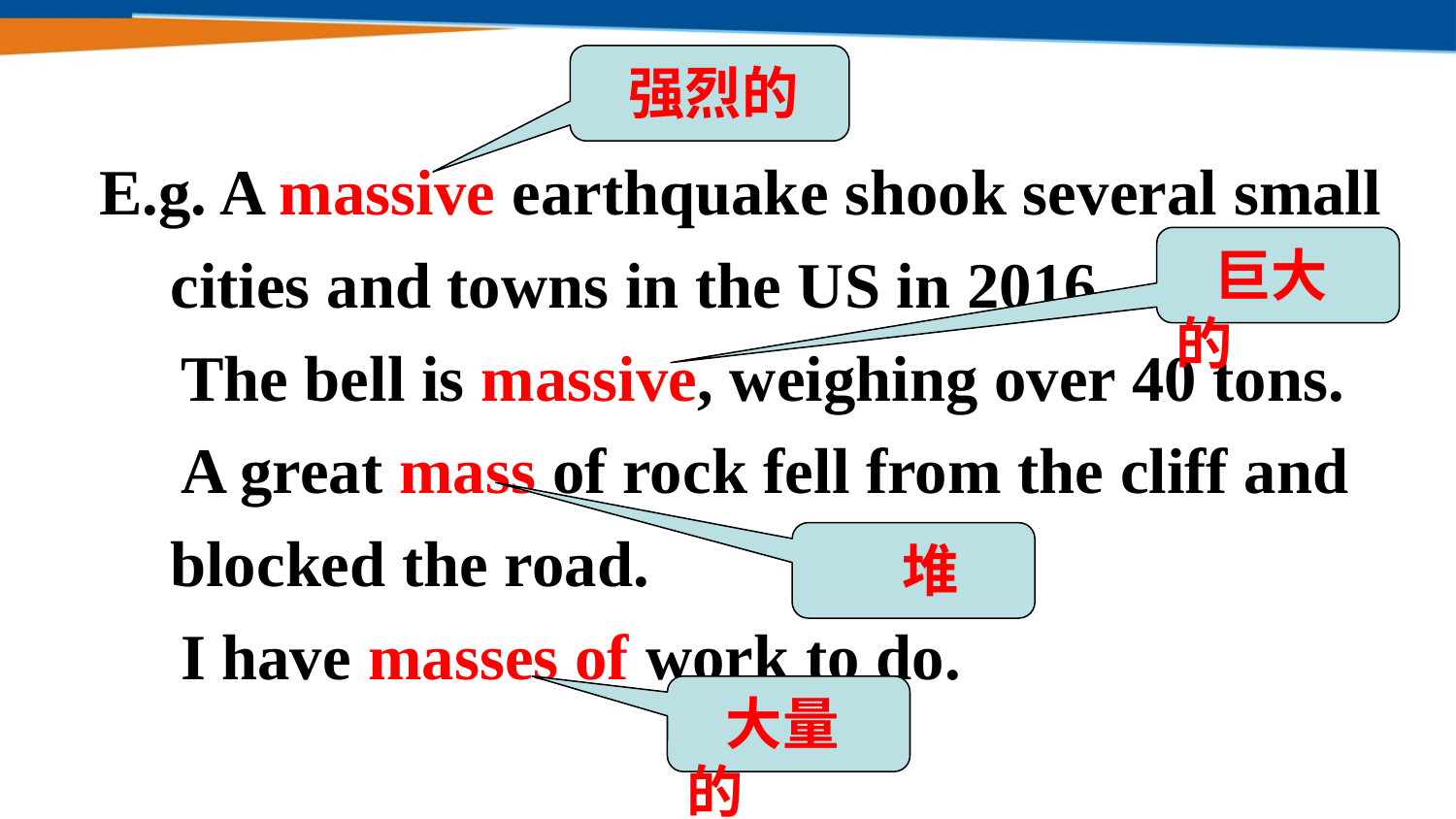

强烈的
E.g. A massive earthquake shook several small cities and towns in the US in 2016.
     The bell is massive, weighing over 40 tons.
     A great mass of rock fell from the cliff and blocked the road.
     I have masses of work to do.
  巨大的
      堆
  大量的